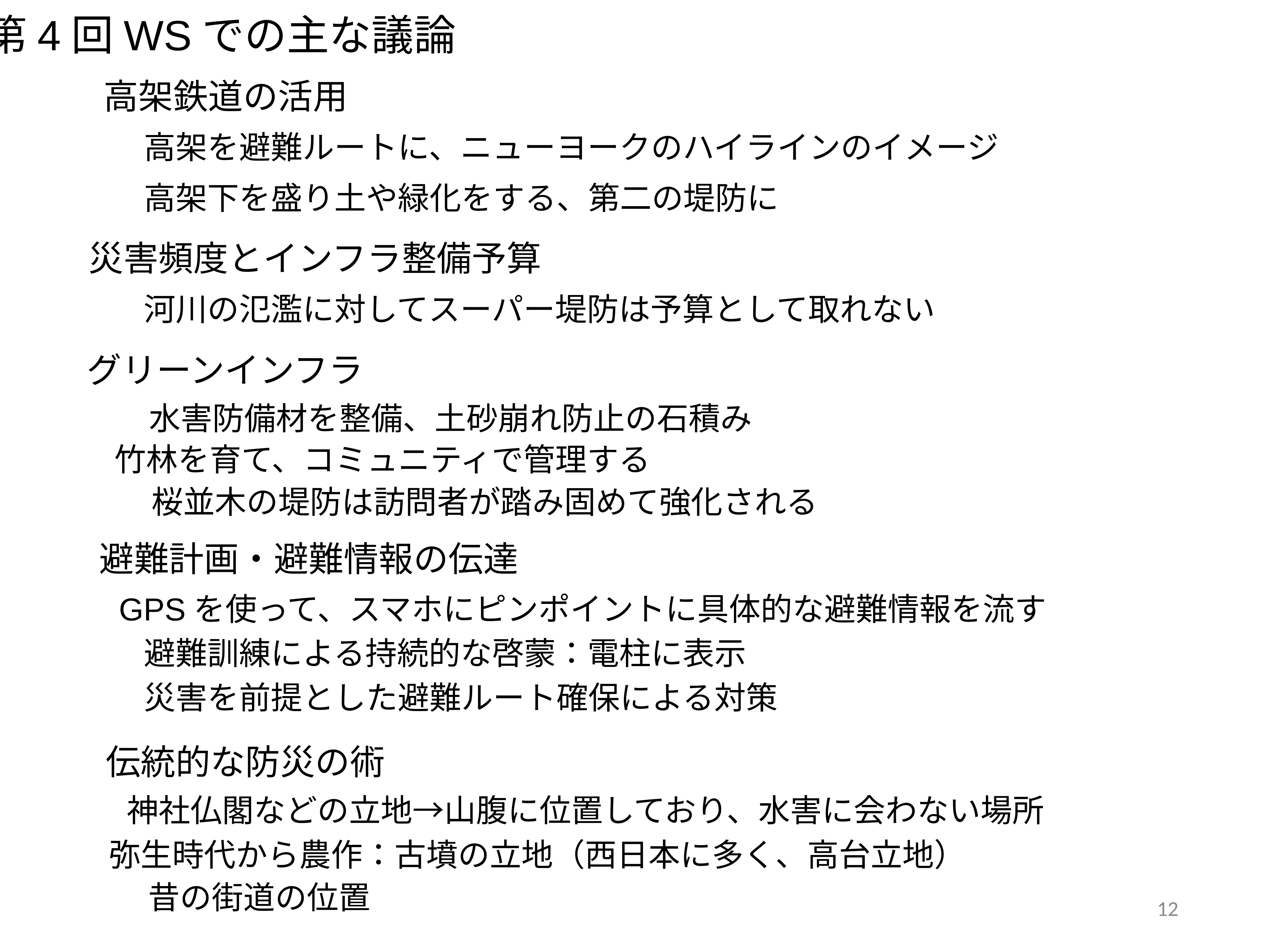

第4回WSでの主な議論
高架鉄道の活用
高架を避難ルートに、ニューヨークのハイラインのイメージ
高架下を盛り土や緑化をする、第二の堤防に
災害頻度とインフラ整備予算
河川の氾濫に対してスーパー堤防は予算として取れない
グリーンインフラ
水害防備材を整備、土砂崩れ防止の石積み
竹林を育て、コミュニティで管理する
桜並木の堤防は訪問者が踏み固めて強化される
避難計画・避難情報の伝達
GPSを使って、スマホにピンポイントに具体的な避難情報を流す
避難訓練による持続的な啓蒙：電柱に表示
災害を前提とした避難ルート確保による対策
伝統的な防災の術
神社仏閣などの立地→山腹に位置しており、水害に会わない場所
弥生時代から農作：古墳の立地（西日本に多く、高台立地）
昔の街道の位置
12